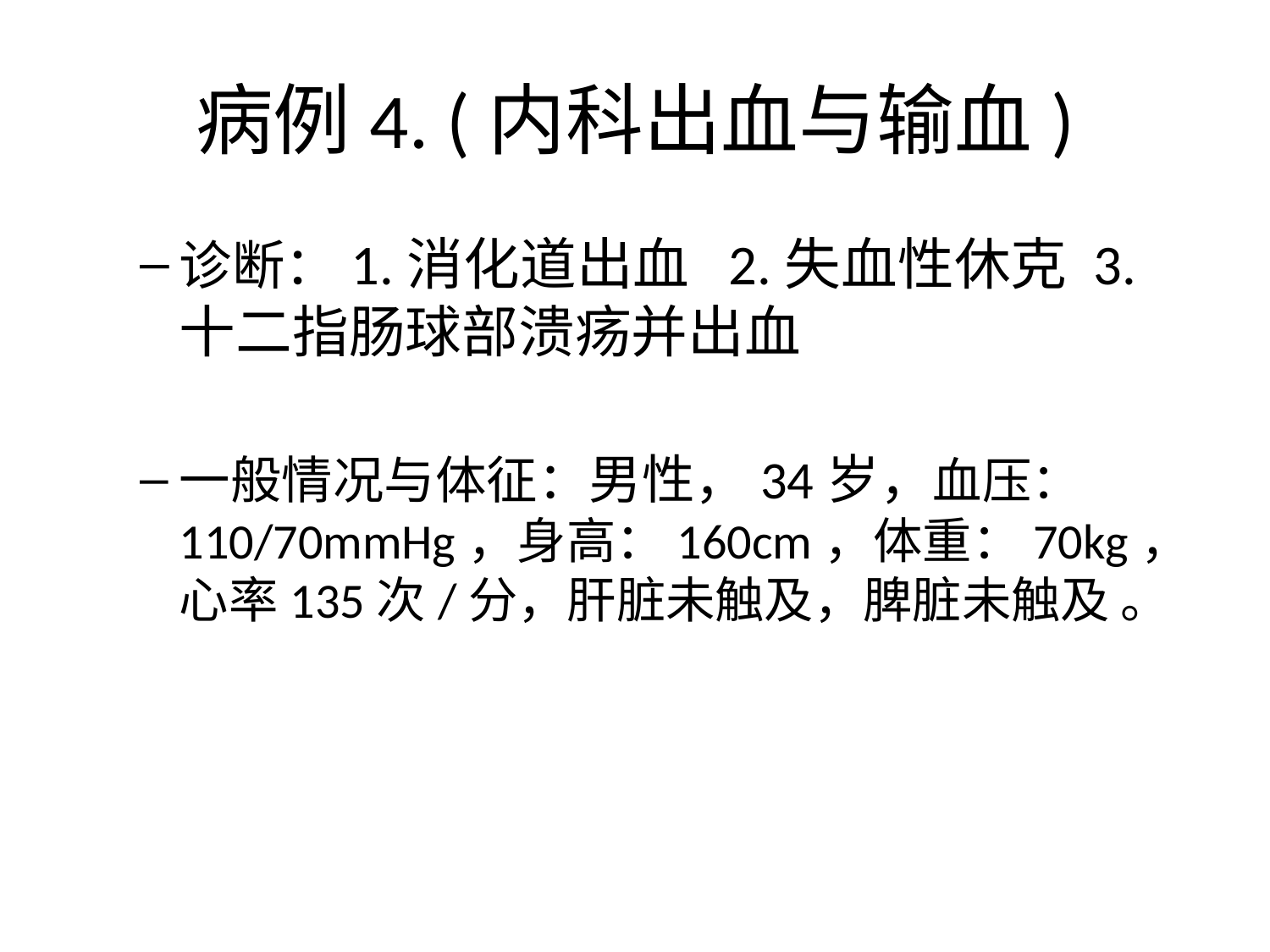

# 病例4. (内科出血与输血)
诊断：1.消化道出血  2.失血性休克 3.十二指肠球部溃疡并出血

一般情况与体征：男性，34岁，血压：110/70mmHg，身高：160cm，体重：70kg，心率135次/分，肝脏未触及，脾脏未触及 。